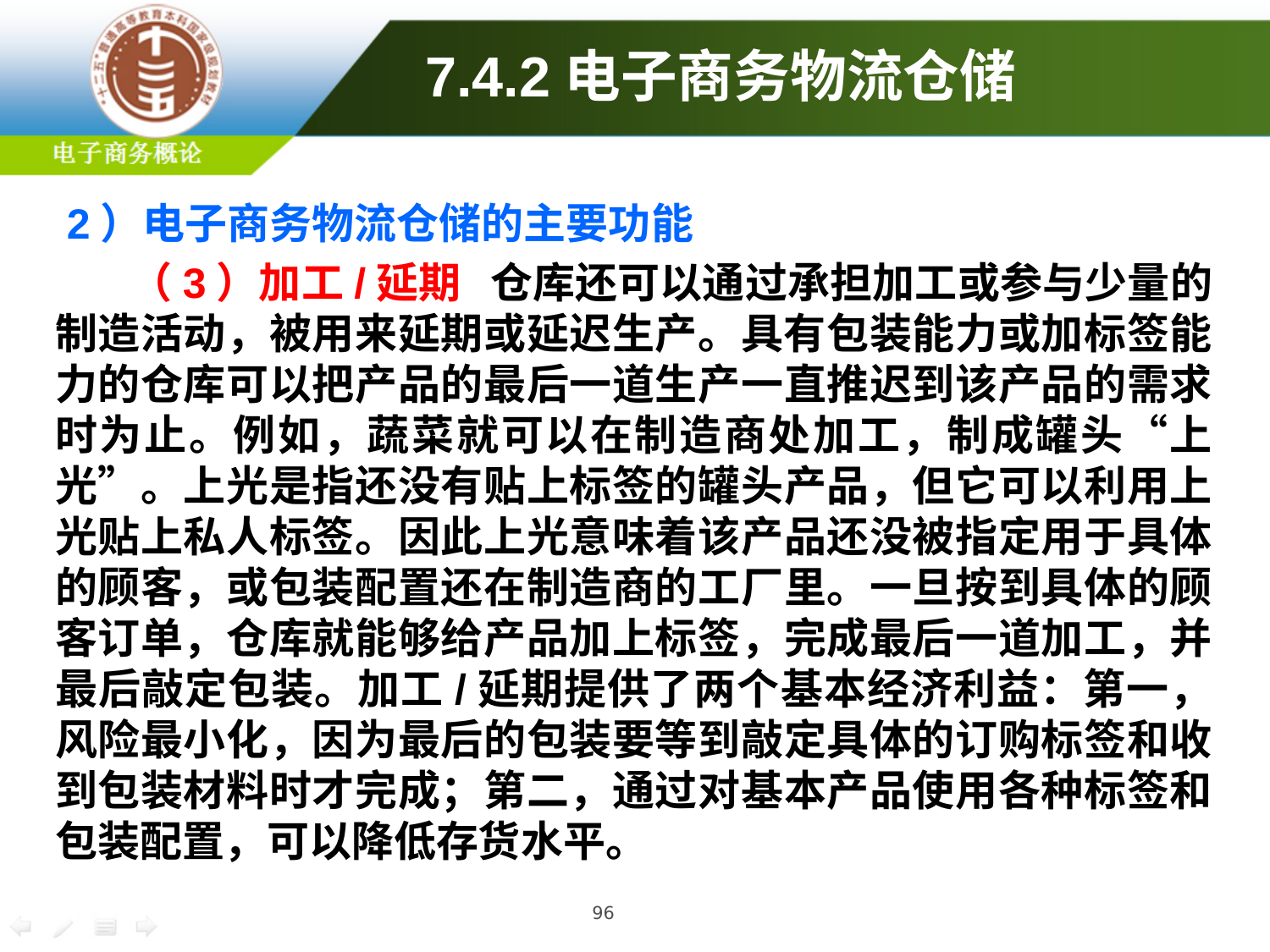

# 7.4.2电子商务物流仓储
 2）电子商务物流仓储的主要功能
（3）加工/延期   仓库还可以通过承担加工或参与少量的制造活动，被用来延期或延迟生产。具有包装能力或加标签能力的仓库可以把产品的最后一道生产一直推迟到该产品的需求时为止。例如，蔬菜就可以在制造商处加工，制成罐头“上光”。上光是指还没有贴上标签的罐头产品，但它可以利用上光贴上私人标签。因此上光意味着该产品还没被指定用于具体的顾客，或包装配置还在制造商的工厂里。一旦按到具体的顾客订单，仓库就能够给产品加上标签，完成最后一道加工，并最后敲定包装。加工/延期提供了两个基本经济利益：第一，风险最小化，因为最后的包装要等到敲定具体的订购标签和收到包装材料时才完成；第二，通过对基本产品使用各种标签和包装配置，可以降低存货水平。

96